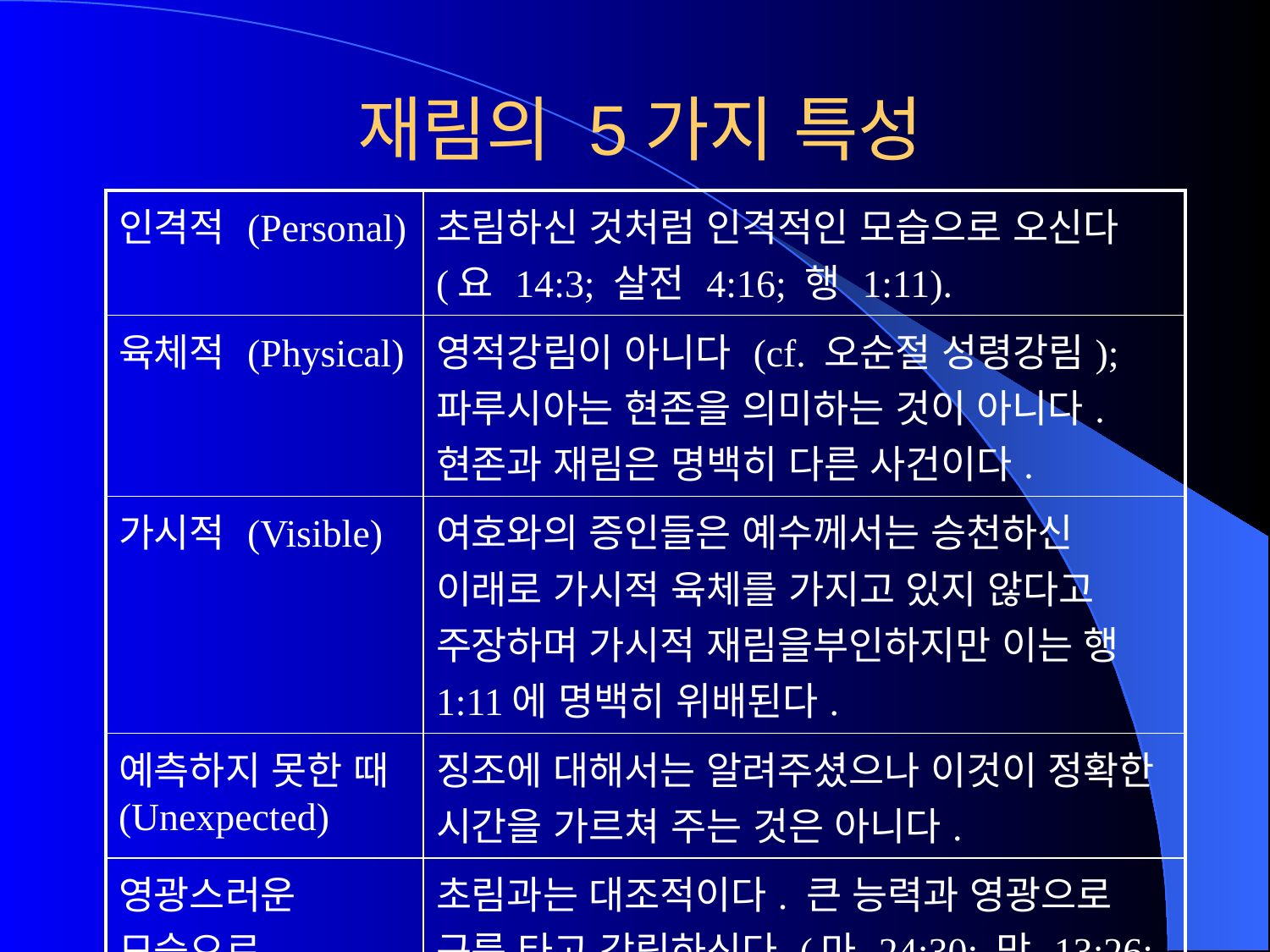

# 재림의 5가지 특성
| 인격적 (Personal) | 초림하신 것처럼 인격적인 모습으로 오신다 (요 14:3; 살전 4:16; 행 1:11). |
| --- | --- |
| 육체적 (Physical) | 영적강림이 아니다 (cf. 오순절 성령강림); 파루시아는 현존을 의미하는 것이 아니다. 현존과 재림은 명백히 다른 사건이다. |
| 가시적 (Visible) | 여호와의 증인들은 예수께서는 승천하신 이래로 가시적 육체를 가지고 있지 않다고 주장하며 가시적 재림을부인하지만 이는 행 1:11에 명백히 위배된다. |
| 예측하지 못한 때 (Unexpected) | 징조에 대해서는 알려주셨으나 이것이 정확한 시간을 가르쳐 주는 것은 아니다. |
| 영광스러운 모습으로 (Victorious and Glorious) | 초림과는 대조적이다. 큰 능력과 영광으로 구름 타고 강림하신다 (마 24:30; 막 13:26; 눅 21:27; 살전 4:16; 마 25:31-46). |